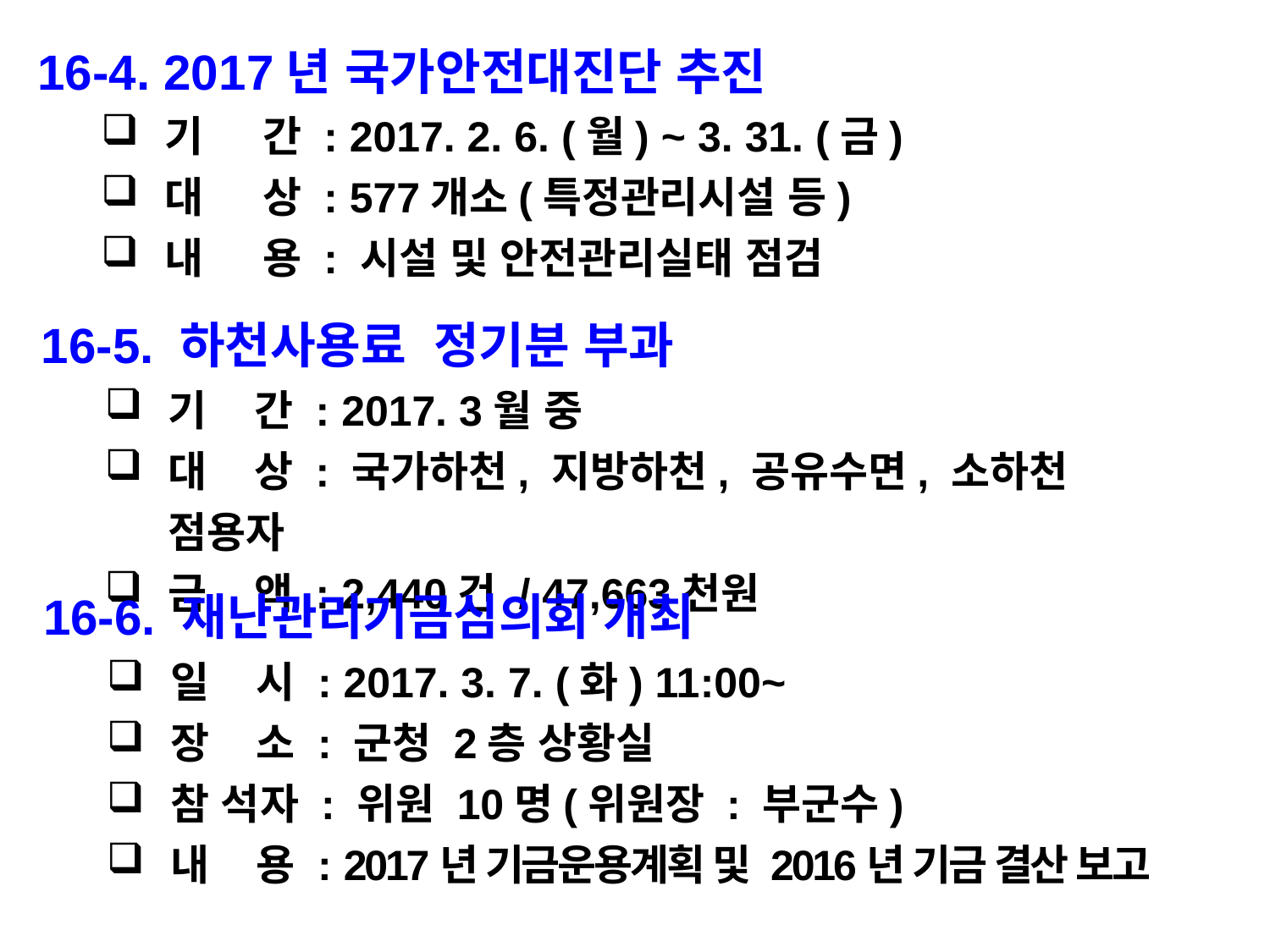

16-4. 2017년 국가안전대진단 추진
기     간 : 2017. 2. 6. (월) ~ 3. 31. (금)
대     상 : 577개소(특정관리시설 등)
내     용 : 시설 및 안전관리실태 점검

16-5. 하천사용료  정기분 부과
기    간 : 2017. 3월 중
대    상 : 국가하천, 지방하천, 공유수면, 소하천 점용자
금    액 : 2,440건 / 47,663천원

16-6. 재난관리기금심의회 개최
일    시 : 2017. 3. 7. (화) 11:00~
장    소 : 군청 2층 상황실
참 석자 : 위원 10명(위원장 : 부군수)
내    용 : 2017년 기금운용계획 및 2016년 기금 결산 보고